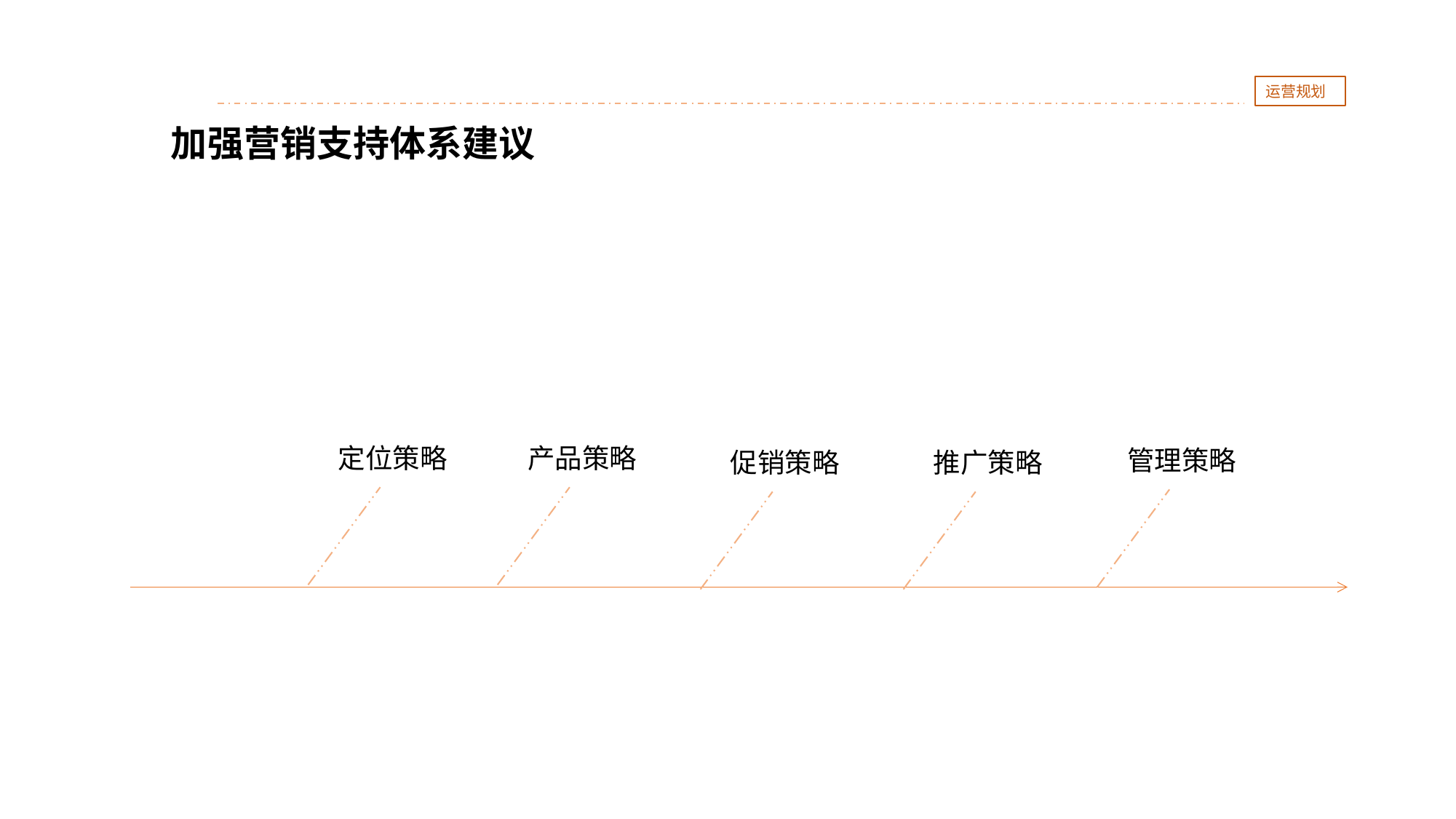

运营规划
加强营销支持体系建议
定位策略
产品策略
管理策略
促销策略
推广策略